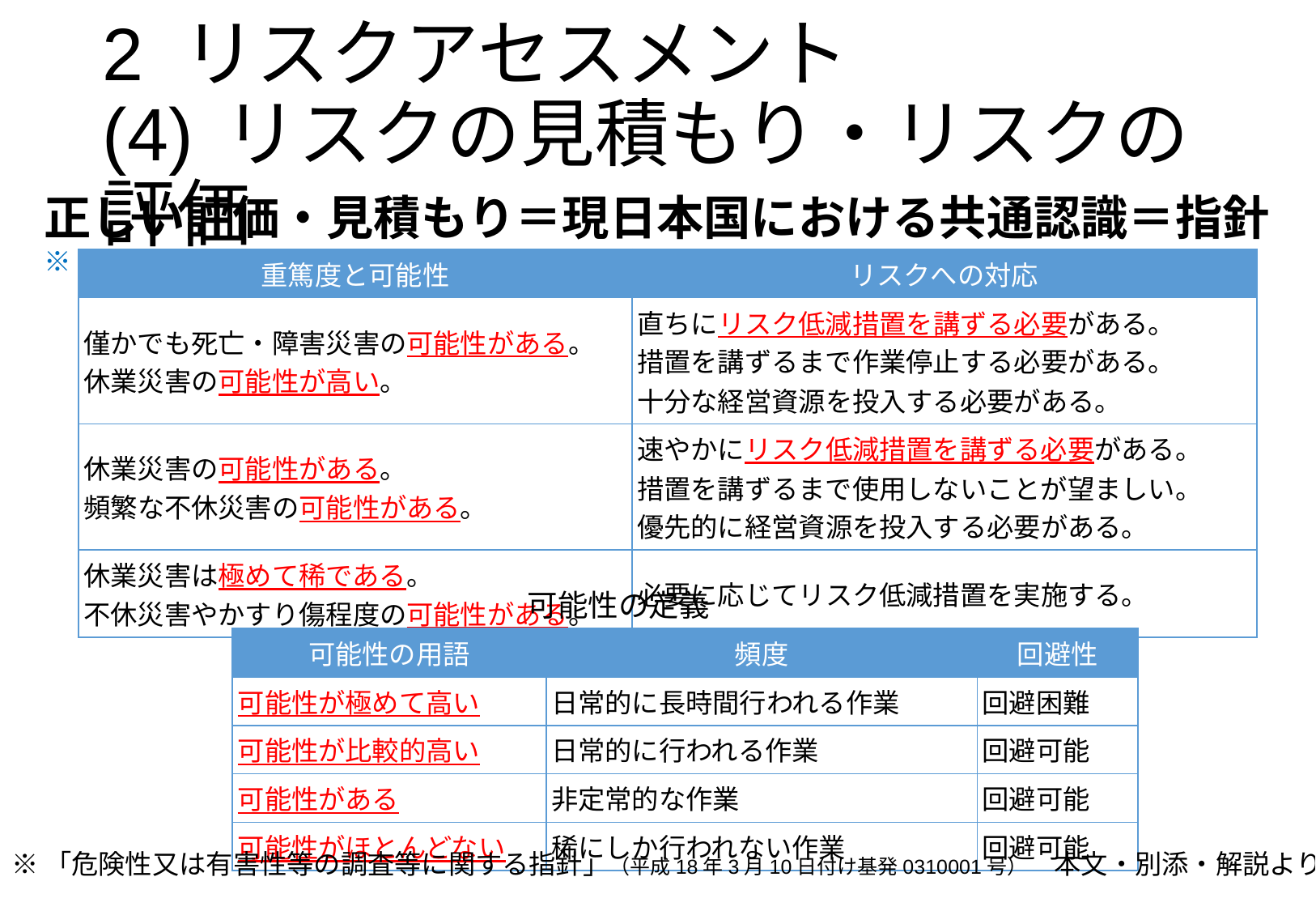

# 2 リスクアセスメント (4)	リスクの見積もり・リスクの評価
正しい評価・見積もり＝現日本国における共通認識＝指針※
| 重篤度と可能性 | リスクへの対応 |
| --- | --- |
| 僅かでも死亡・障害災害の可能性がある。 休業災害の可能性が高い。 | 直ちにリスク低減措置を講ずる必要がある。 措置を講ずるまで作業停止する必要がある。 十分な経営資源を投入する必要がある。 |
| 休業災害の可能性がある。 頻繁な不休災害の可能性がある。 | 速やかにリスク低減措置を講ずる必要がある。 措置を講ずるまで使用しないことが望ましい。 優先的に経営資源を投入する必要がある。 |
| 休業災害は極めて稀である。 不休災害やかすり傷程度の可能性がある。 | 必要に応じてリスク低減措置を実施する。 |
可能性の定義
| 可能性の用語 | 頻度 | 回避性 |
| --- | --- | --- |
| 可能性が極めて高い | 日常的に長時間行われる作業 | 回避困難 |
| 可能性が比較的高い | 日常的に行われる作業 | 回避可能 |
| 可能性がある | 非定常的な作業 | 回避可能 |
| 可能性がほとんどない | 稀にしか行われない作業 | 回避可能 |
※「危険性又は有害性等の調査等に関する指針」（平成18年3月10日付け基発0310001号）　本文・別添・解説より